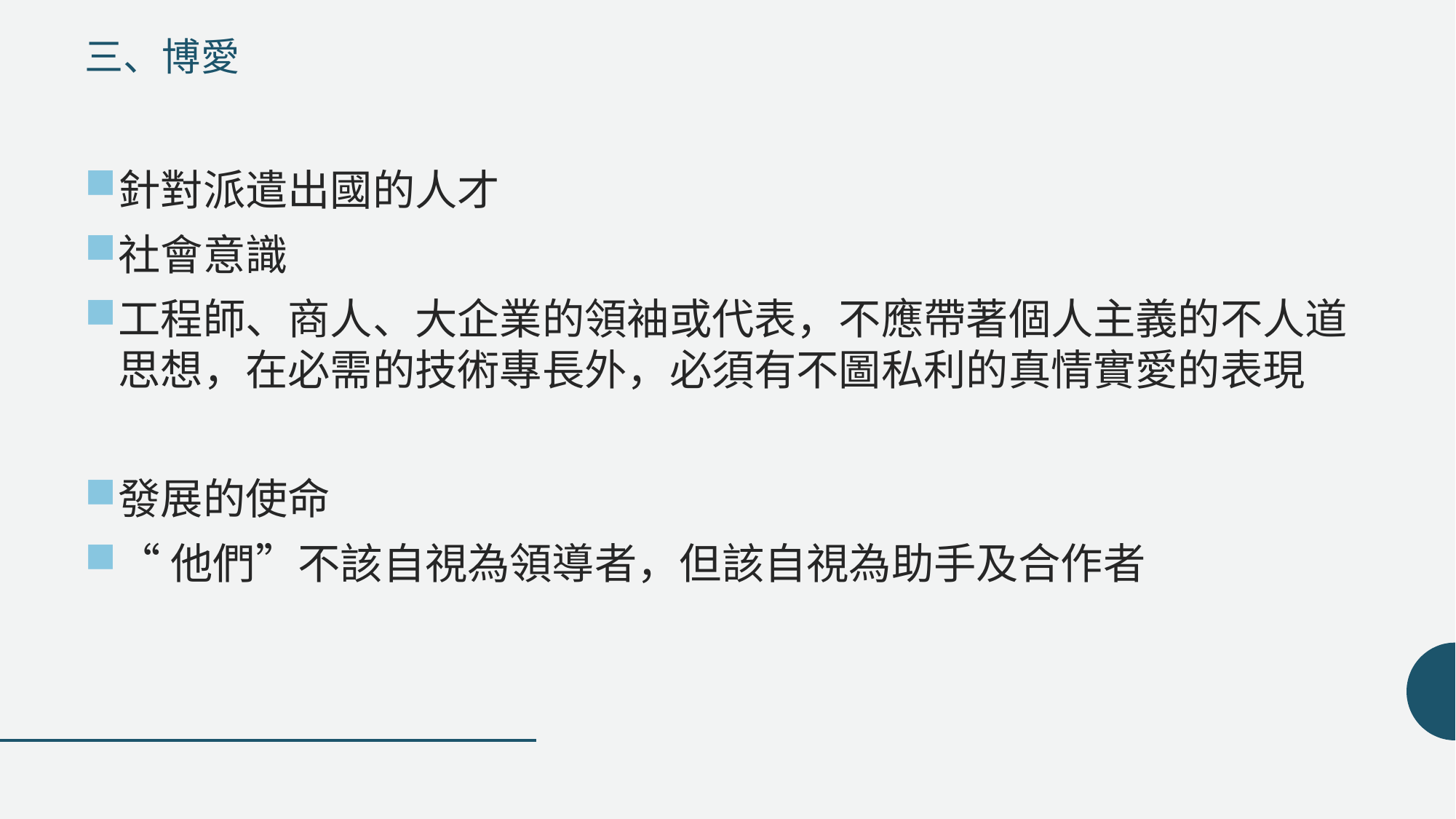

# 三、博愛
針對派遣出國的人才
社會意識
工程師、商人、大企業的領袖或代表，不應帶著個人主義的不人道思想，在必需的技術專長外，必須有不圖私利的真情實愛的表現

發展的使命
“他們”不該自視為領導者，但該自視為助手及合作者